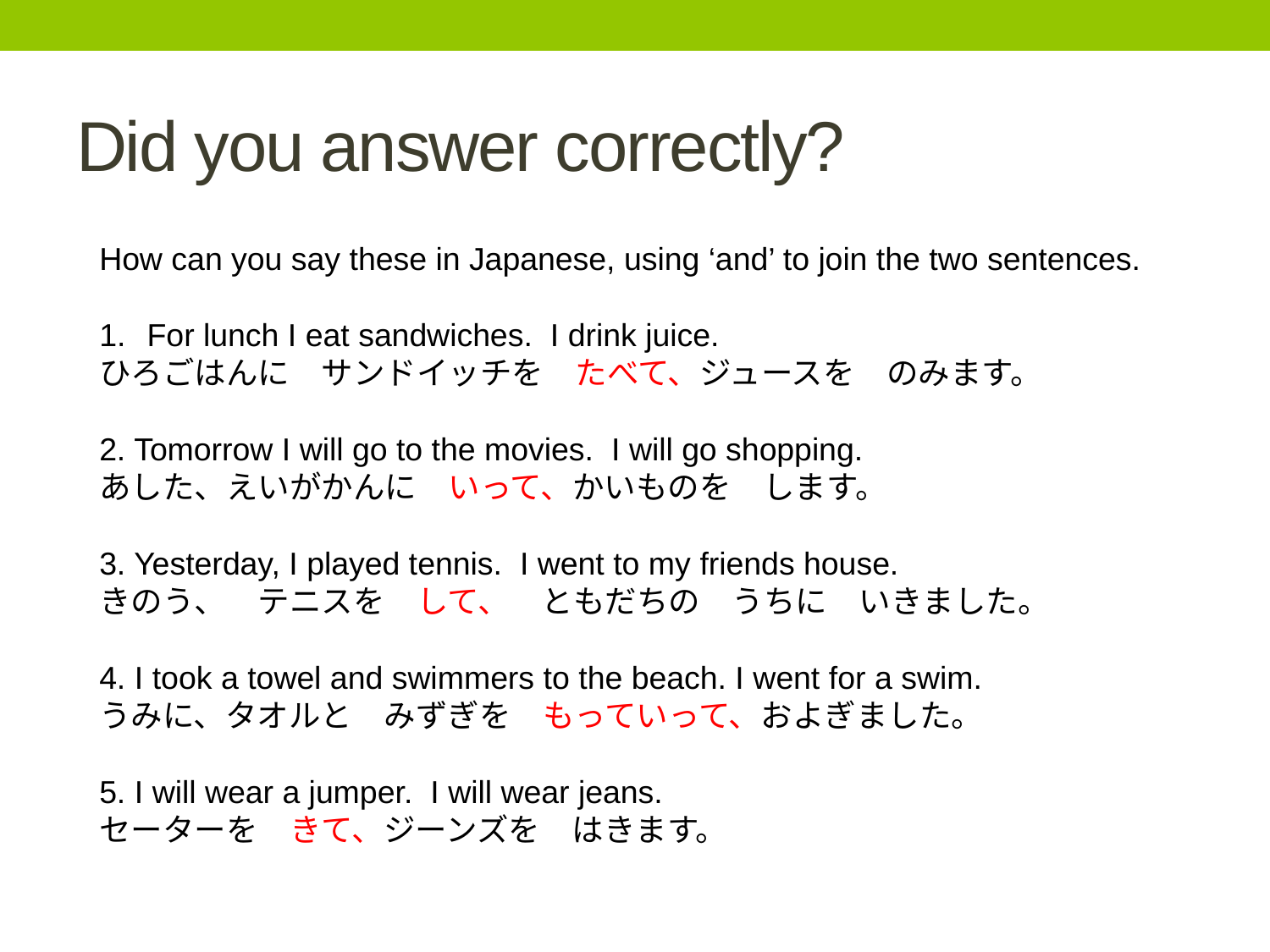

# Did you answer correctly?
How can you say these in Japanese, using ‘and’ to join the two sentences.

For lunch I eat sandwiches.  I drink juice.
ひろごはんに　サンドイッチを　たべて、ジュースを　のみます。

2. Tomorrow I will go to the movies.  I will go shopping.
あした、えいがかんに　いって、かいものを　します。

3. Yesterday, I played tennis.  I went to my friends house.
きのう、　テニスを　して、　ともだちの　うちに　いきました。

4. I took a towel and swimmers to the beach. I went for a swim.
うみに、タオルと　みずぎを　もっていって、およぎました。

5. I will wear a jumper.  I will wear jeans.
セーターを　きて、ジーンズを　はきます。